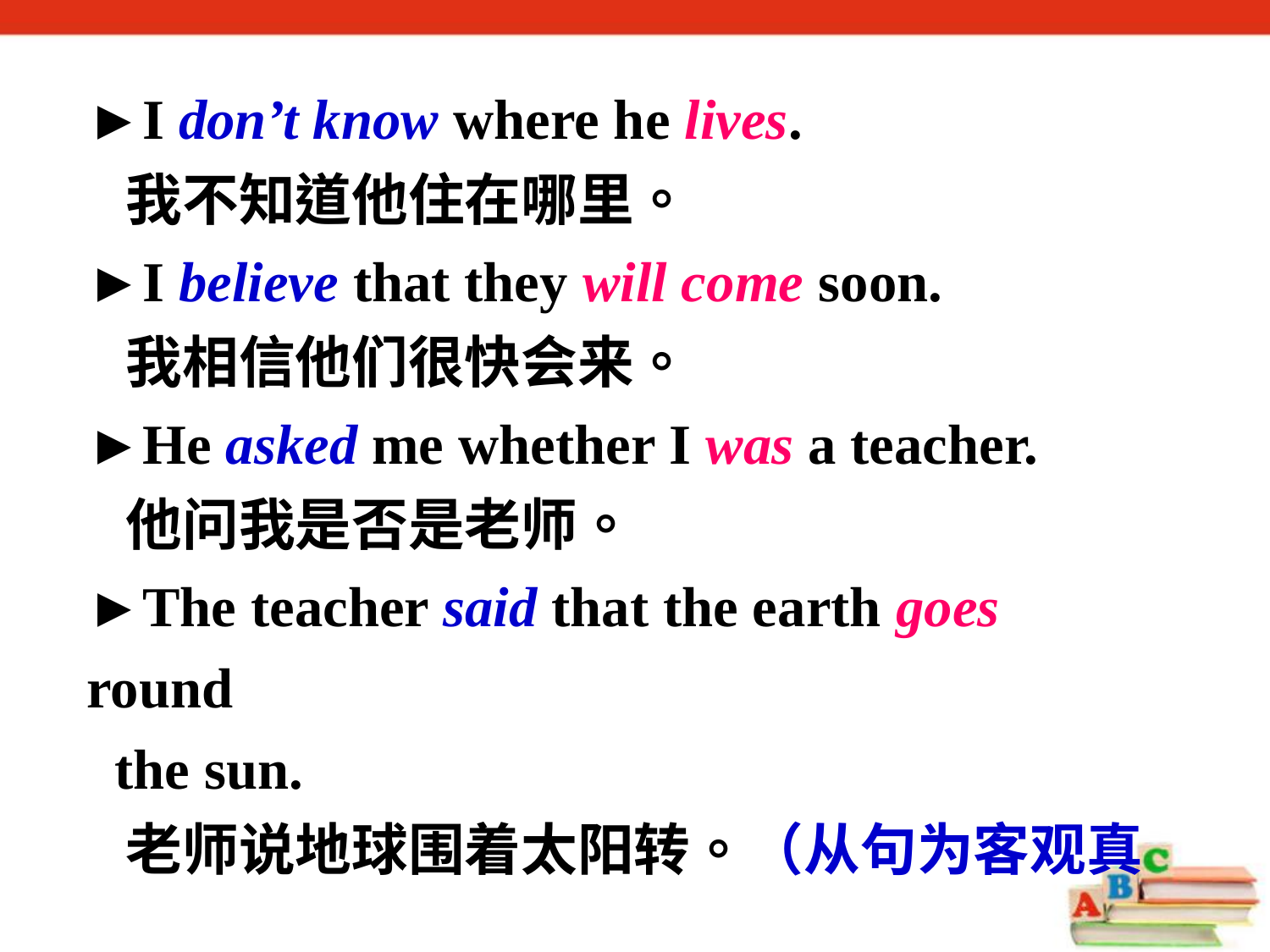

►I don’t know where he lives.
  我不知道他住在哪里。
►I believe that they will come soon.
  我相信他们很快会来。
►He asked me whether I was a teacher.
  他问我是否是老师。
►The teacher said that the earth goes round
  the sun.
  老师说地球围着太阳转。（从句为客观真
  理，不受主句时态限制）